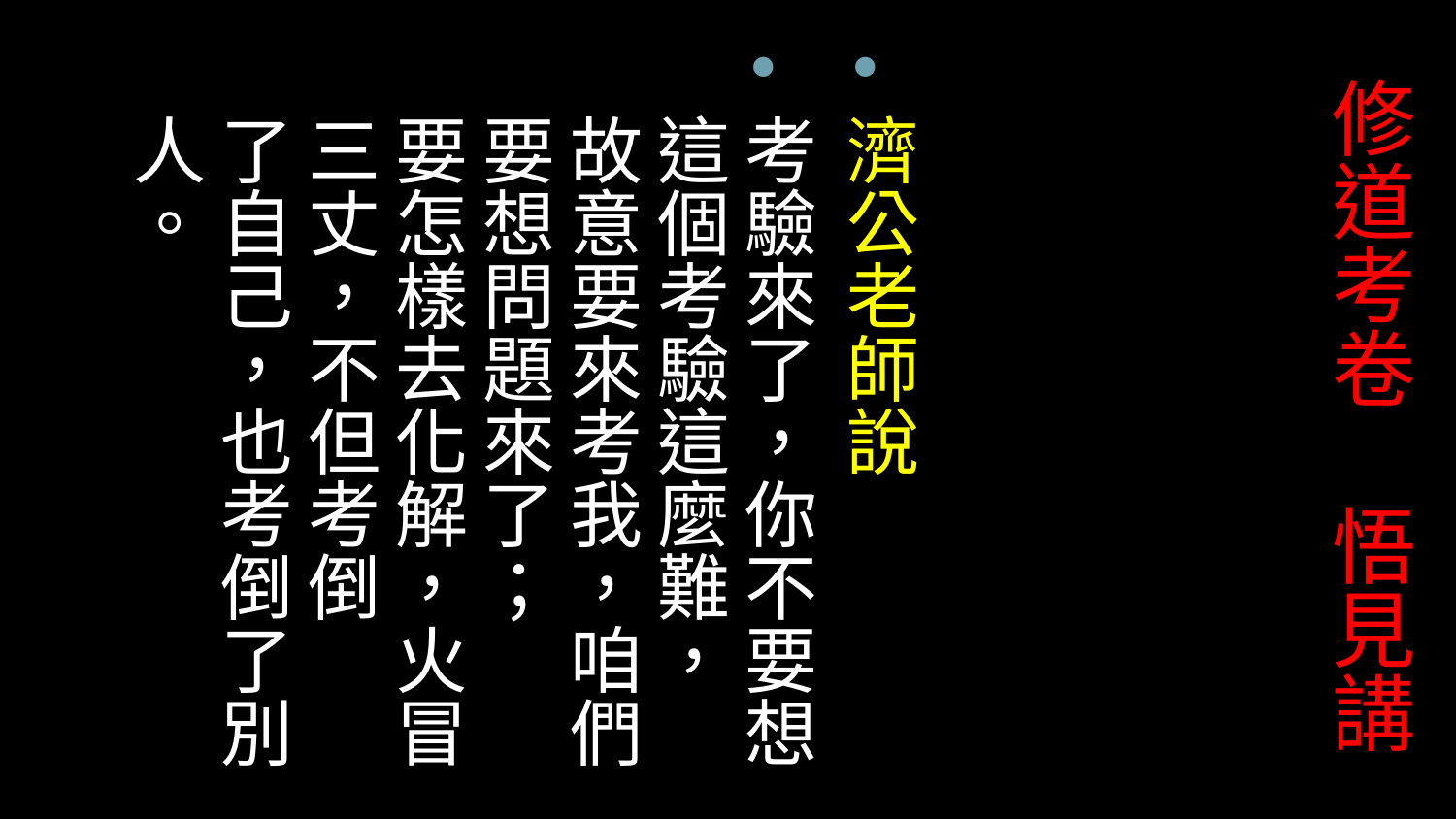

濟公老師說
考驗來了，你不要想這個考驗這麼難，
故意要來考我，咱們要想問題來了；
要怎樣去化解，火冒三丈，不但考倒
了自己，也考倒了別人。
# 修道考卷     悟見講